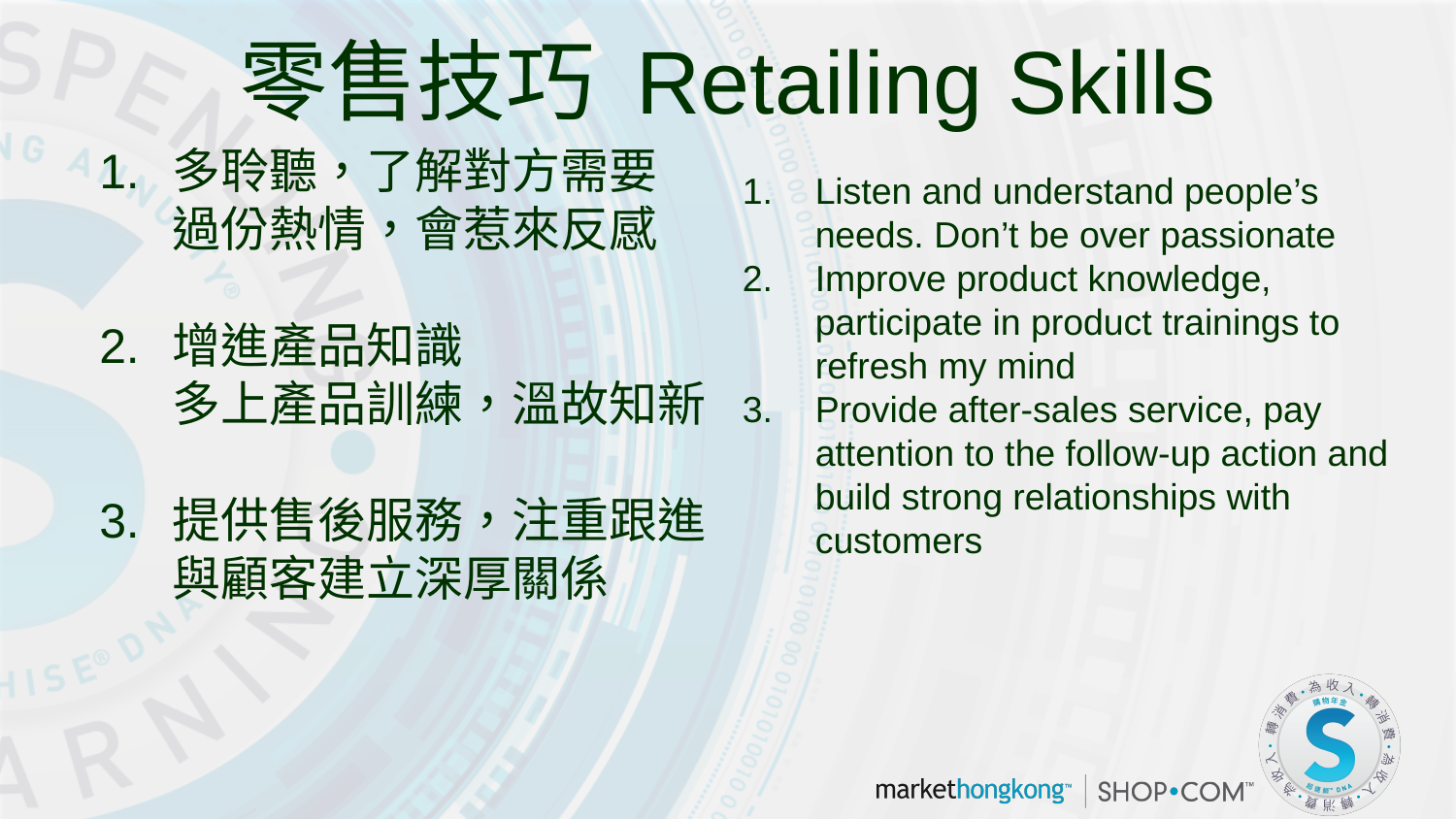

零售技巧 Retailing Skills
多聆聽，了解對方需要
過份熱情，會惹來反感

增進產品知識
多上產品訓練，溫故知新

提供售後服務，注重跟進
與顧客建立深厚關係
Listen and understand people’s needs. Don’t be over passionate
Improve product knowledge, participate in product trainings to refresh my mind
Provide after-sales service, pay attention to the follow-up action and build strong relationships with customers